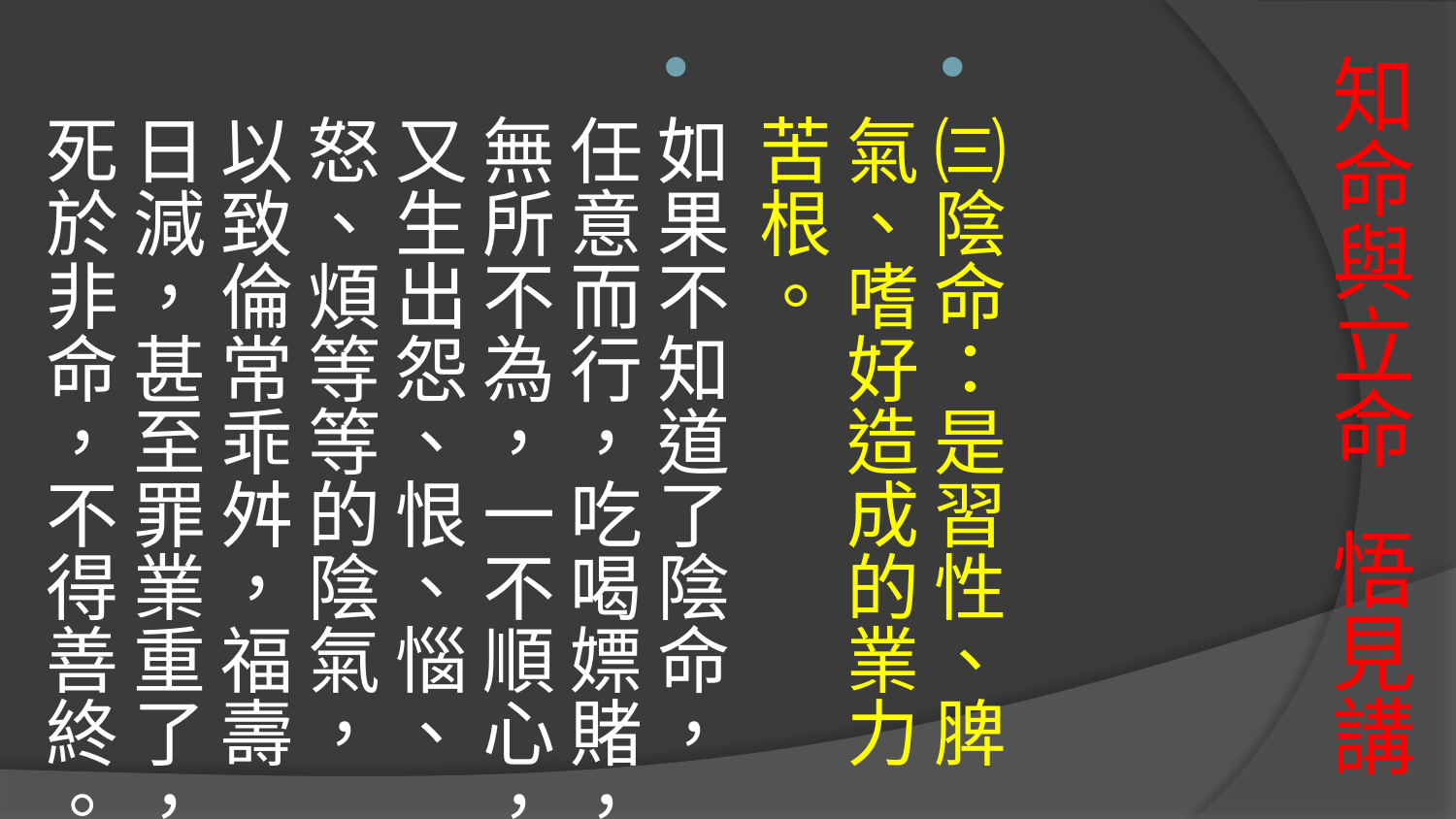

㈢陰命：是習性、脾氣、嗜好造成的業力苦根。
如果不知道了陰命，任意而行，吃喝嫖賭，無所不為，一不順心，又生出怨、恨、惱、怒、煩等等的陰氣，以致倫常乖舛，福壽日減，甚至罪業重了，死於非命，不得善終。
# 知命與立命   悟見講